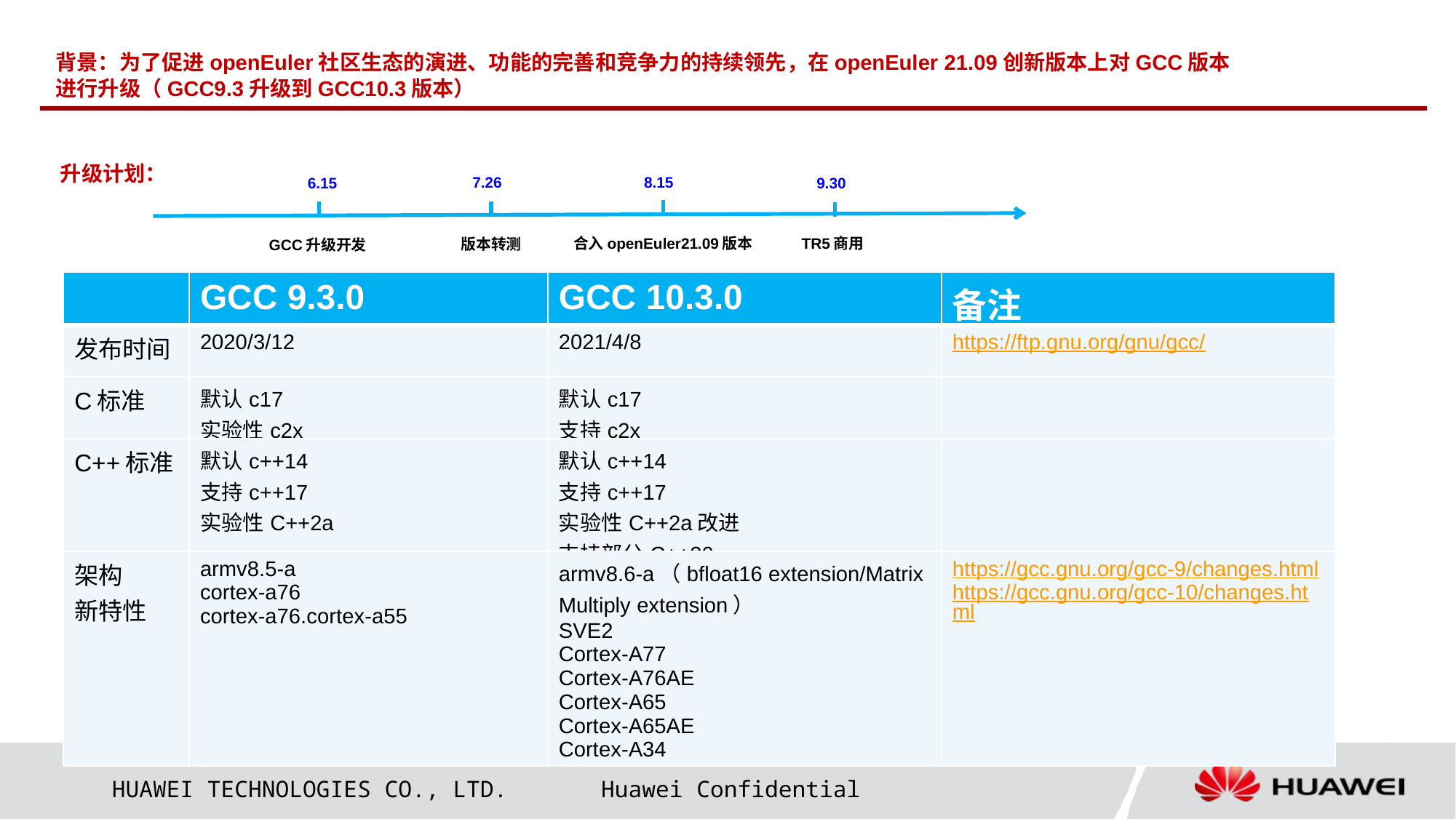

背景：为了促进openEuler社区生态的演进、功能的完善和竞争力的持续领先，在openEuler 21.09创新版本上对GCC版本进行升级（GCC9.3升级到GCC10.3版本）

升级计划：
7.26
8.15
6.15
9.30
GCC升级开发
TR5商用
合入openEuler21.09版本
版本转测
|  | GCC 9.3.0 | GCC 10.3.0 | 备注 |
| --- | --- | --- | --- |
| 发布时间 | 2020/3/12 | 2021/4/8 | https://ftp.gnu.org/gnu/gcc/ |
| C标准 | 默认c17 实验性c2x | 默认c17 支持c2x |  |
| C++标准 | 默认c++14 支持c++17 实验性C++2a | 默认c++14 支持c++17 实验性C++2a改进 支持部分C++20 |  |
| 架构 新特性 | armv8.5-a cortex-a76 cortex-a76.cortex-a55 | armv8.6-a（bfloat16 extension/Matrix Multiply extension） SVE2 Cortex-A77 Cortex-A76AE Cortex-A65 Cortex-A65AE Cortex-A34 | https://gcc.gnu.org/gcc-9/changes.html https://gcc.gnu.org/gcc-10/changes.html |